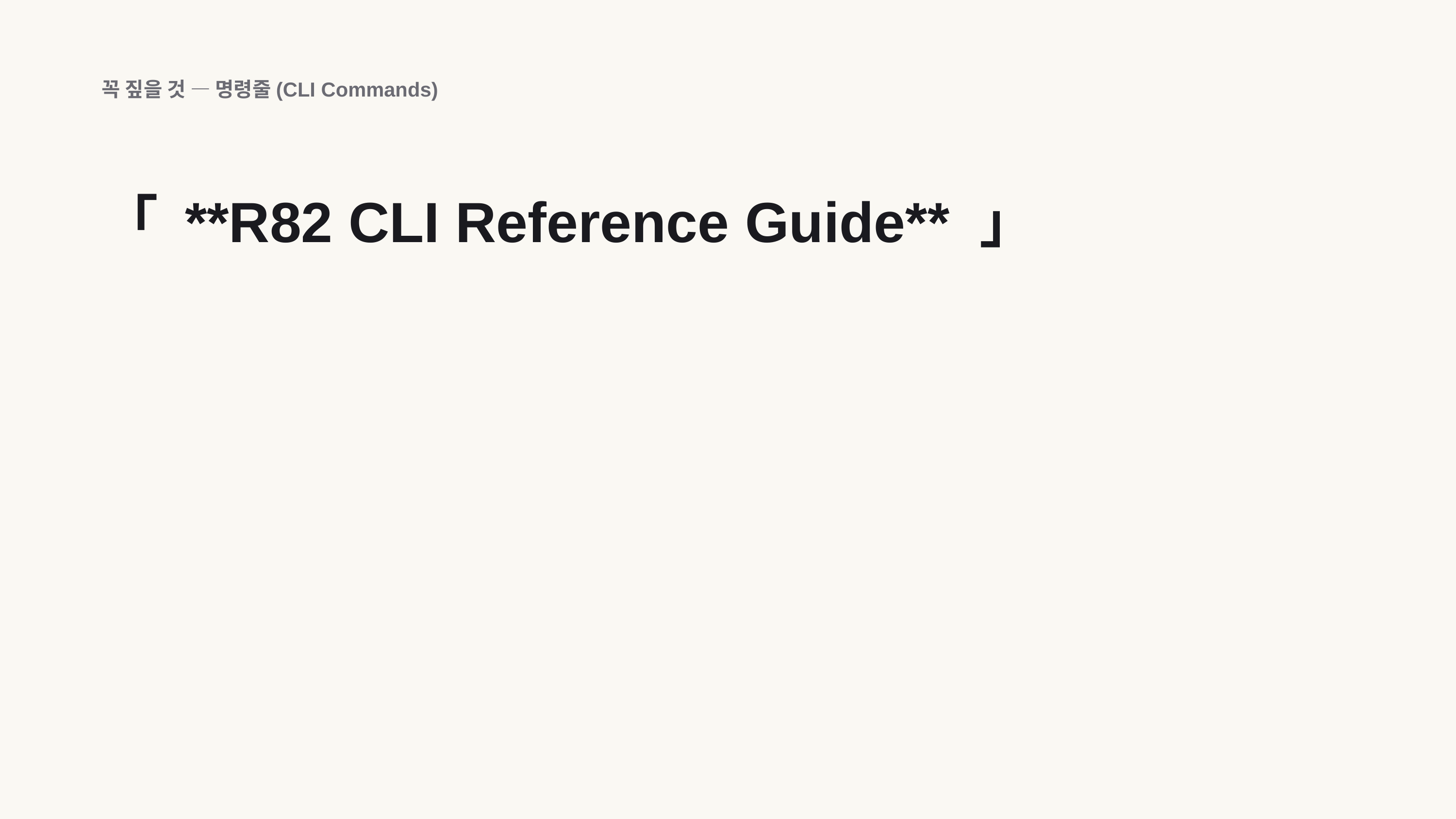

꼭 짚을 것 — 명령줄(CLI Commands)
「 **R82 CLI Reference Guide** 」